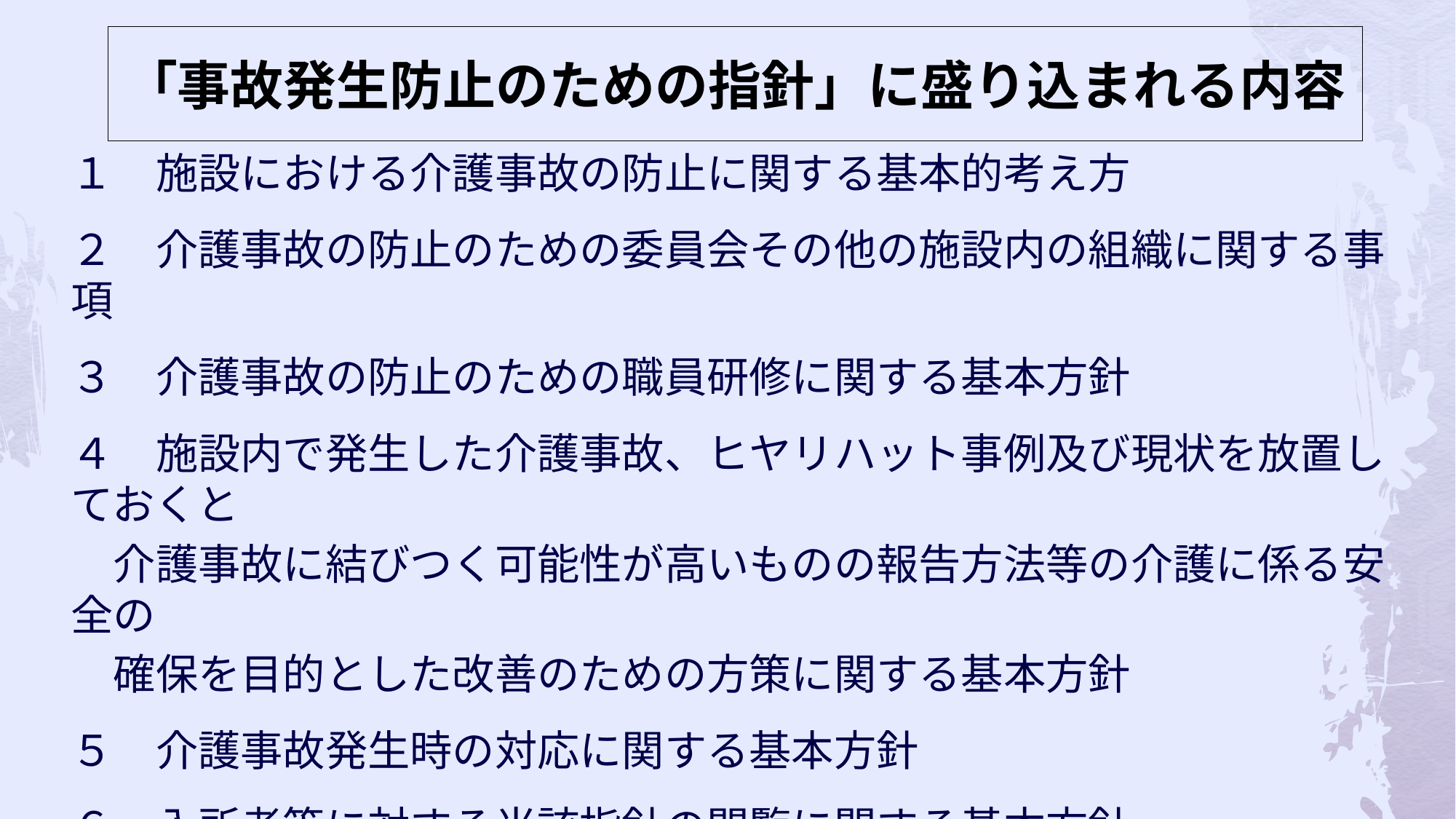

# 「事故発生防止のための指針」に盛り込まれる内容
１　施設における介護事故の防止に関する基本的考え方

２　介護事故の防止のための委員会その他の施設内の組織に関する事項

３　介護事故の防止のための職員研修に関する基本方針

４　施設内で発生した介護事故、ヒヤリハット事例及び現状を放置しておくと
　介護事故に結びつく可能性が高いものの報告方法等の介護に係る安全の
　確保を目的とした改善のための方策に関する基本方針

５　介護事故発生時の対応に関する基本方針

６　入所者等に対する当該指針の閲覧に関する基本方針

７　その他介護事故等の発生の防止の推進のために必要な基本方針